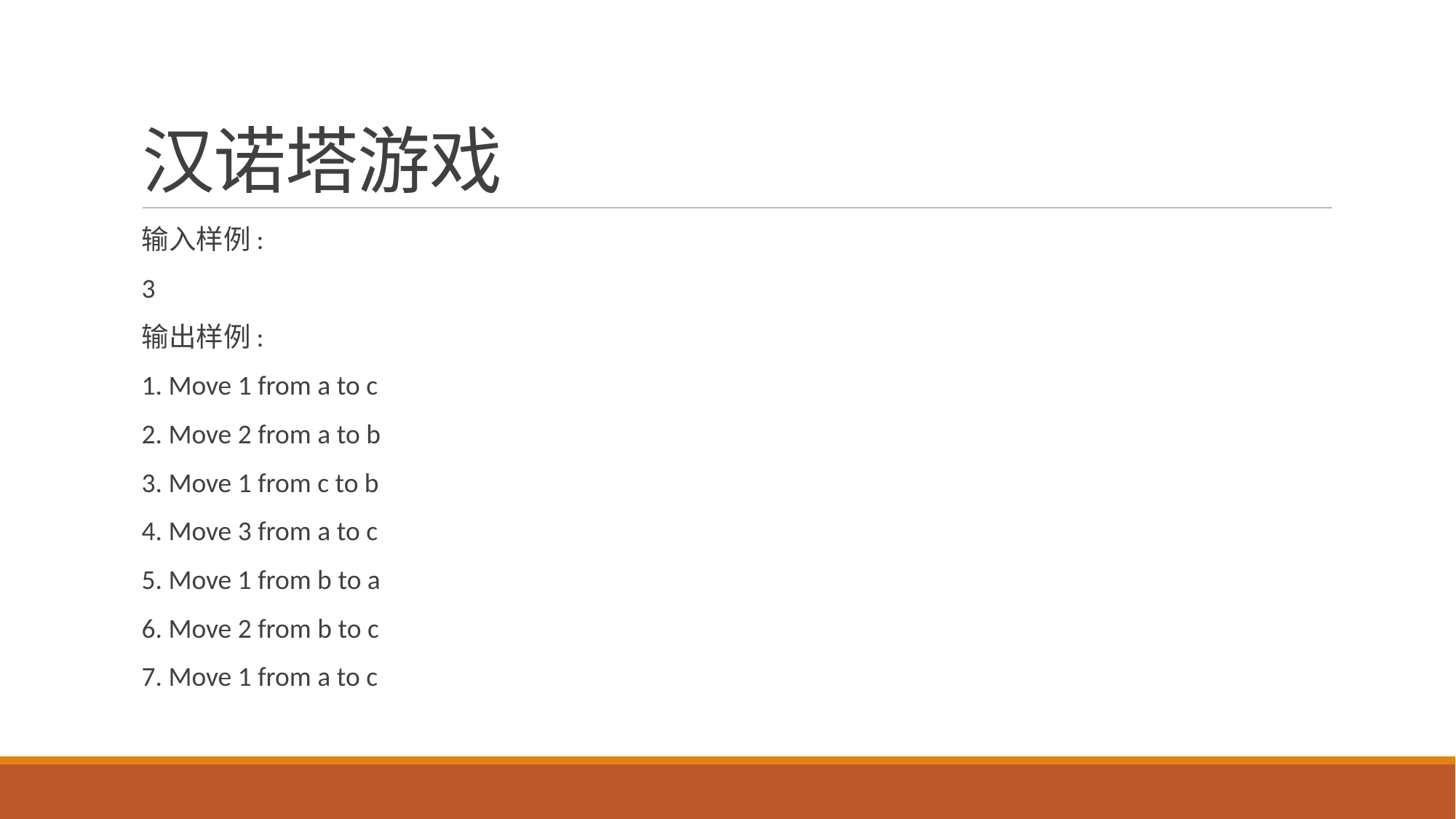

# 汉诺塔游戏
输入样例:
3
输出样例:
1. Move 1 from a to c
2. Move 2 from a to b
3. Move 1 from c to b
4. Move 3 from a to c
5. Move 1 from b to a
6. Move 2 from b to c
7. Move 1 from a to c